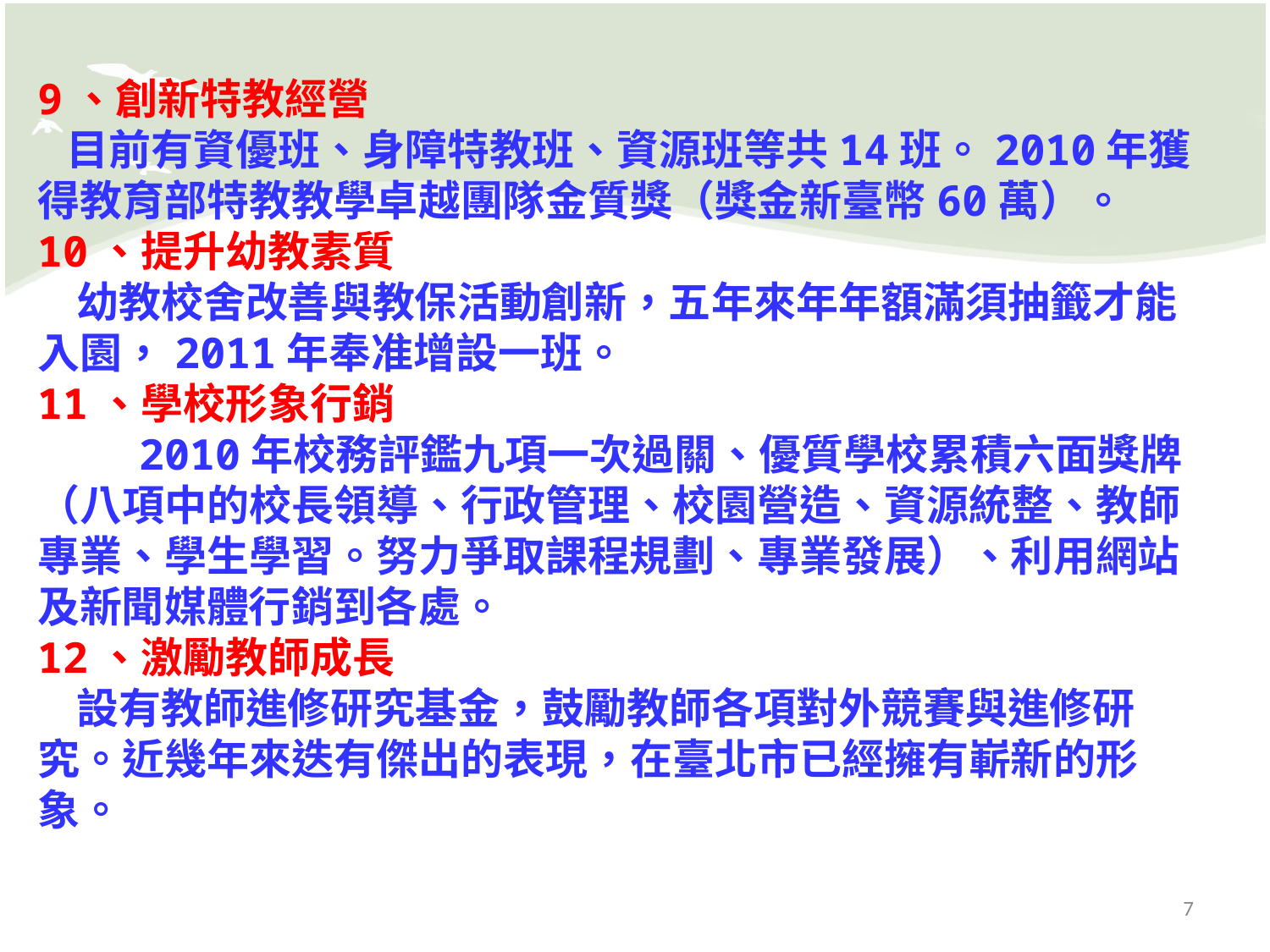

9、創新特教經營
  目前有資優班、身障特教班、資源班等共14班。2010年獲得教育部特教教學卓越團隊金質獎（獎金新臺幣60萬）。
10、提升幼教素質
   幼教校舍改善與教保活動創新，五年來年年額滿須抽籤才能入園，2011年奉准增設一班。
11、學校形象行銷
    2010年校務評鑑九項一次過關、優質學校累積六面獎牌（八項中的校長領導、行政管理、校園營造、資源統整、教師專業、學生學習。努力爭取課程規劃、專業發展）、利用網站及新聞媒體行銷到各處。
12、激勵教師成長
   設有教師進修研究基金，鼓勵教師各項對外競賽與進修研究。近幾年來迭有傑出的表現，在臺北市已經擁有嶄新的形象。
7